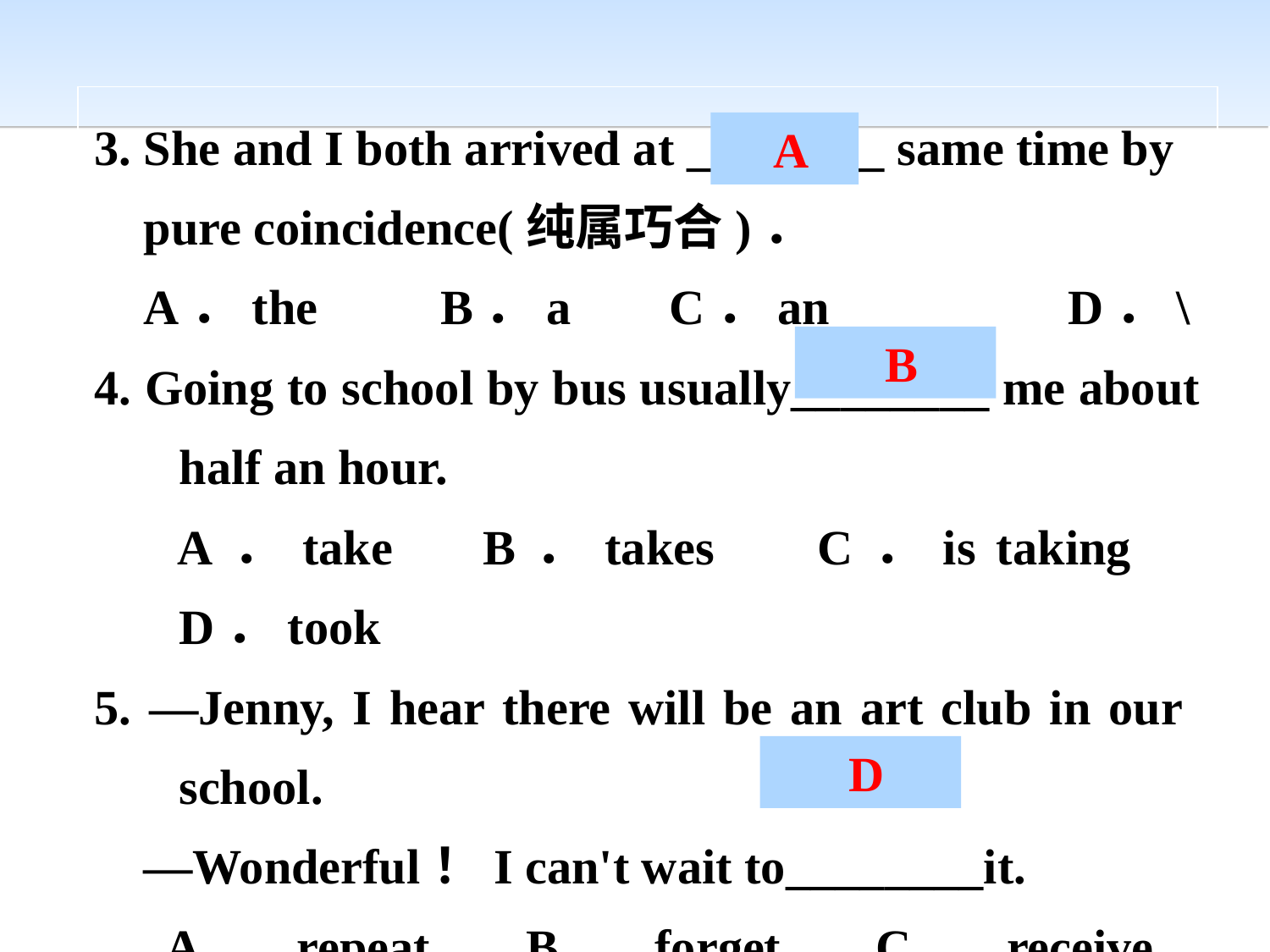

3. She and I both arrived at ________ same time by
    pure coincidence(纯属巧合)．
    A．the　　B．a        C．an　        	D．\
4. Going to school by bus usually________ me about half an hour.
    A．take　B．takes     C．is taking　 D．took
5. —Jenny, I hear there will be an art club in our  school.
    —Wonderful！I can't wait to________it.
   A．repeat　B．forget    C．receive   D．join
 A
 B
 D